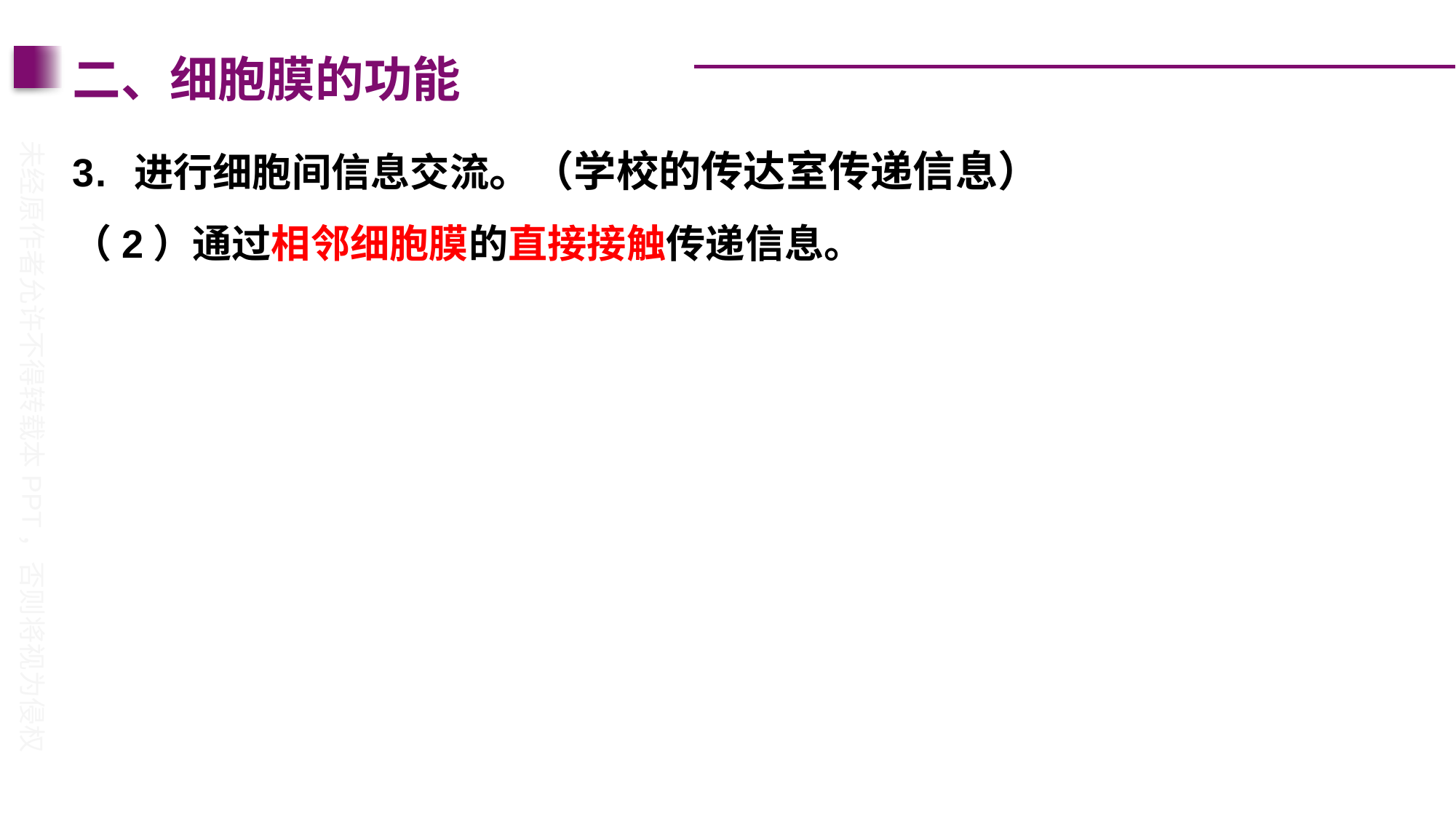

二、细胞膜的功能
进行细胞间信息交流。（学校的传达室传递信息）
（2）通过相邻细胞膜的直接接触传递信息。